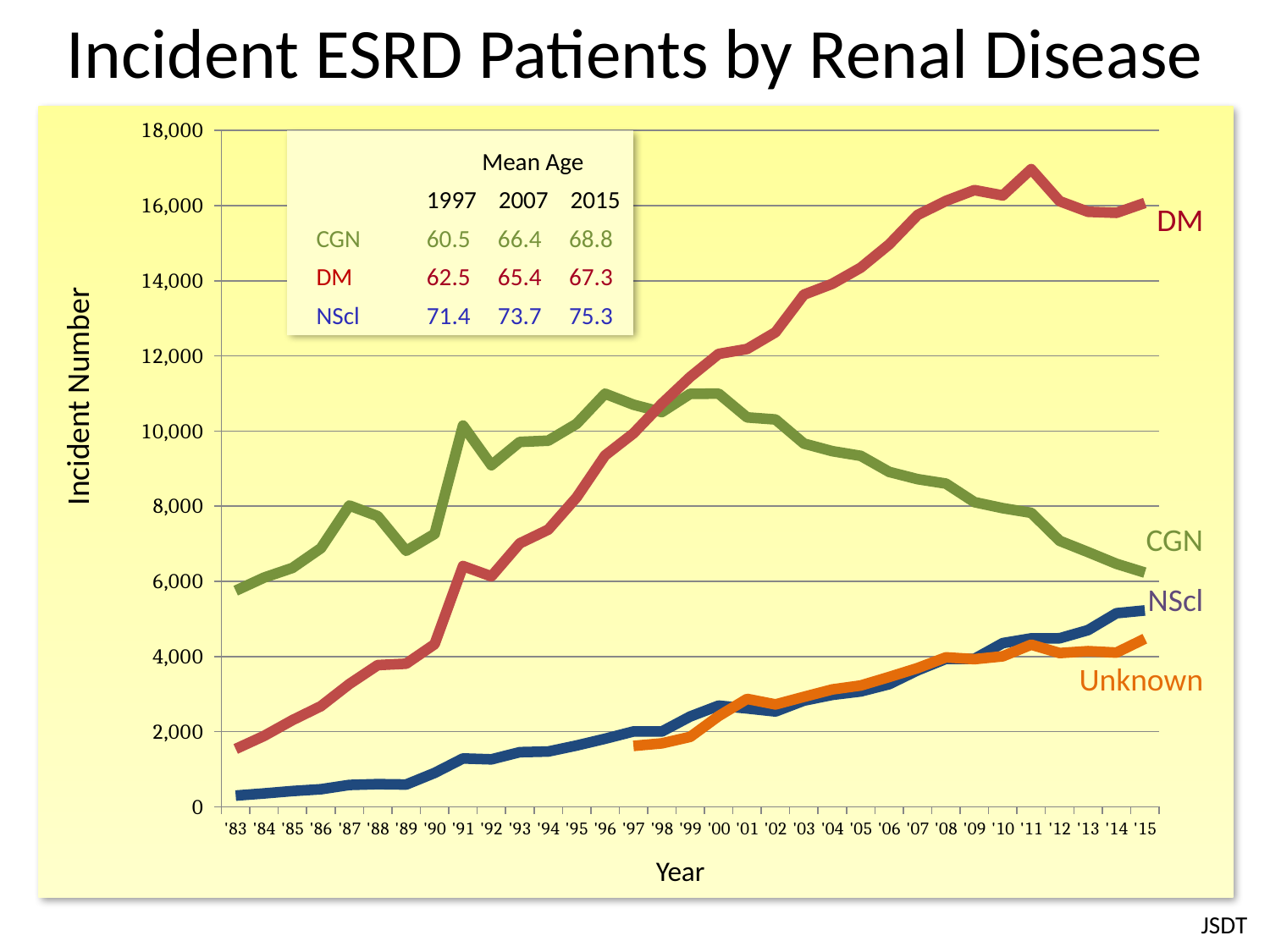

Incident ESRD Patients by Renal Disease

### Chart

| Category | 慢性糸球体腎炎 | 糖尿病性腎症 | 腎硬化症 | 不明 |
|---|---|---|---|---|
| '83 | 5750.0 | 1538.0 | 297.0 | None |
| '84 | 6099.0 | 1885.0 | 355.0 | None |
| '85 | 6357.0 | 2306.0 | 418.0 | None |
| '86 | 6881.0 | 2677.0 | 466.0 | None |
| '87 | 8017.0 | 3266.0 | 580.0 | None |
| '88 | 7734.0 | 3770.0 | 602.0 | None |
| '89 | 6812.0 | 3808.0 | 591.0 | None |
| '90 | 7261.0 | 4326.0 | 900.0 | None |
| '91 | 10148.0 | 6406.0 | 1285.0 | None |
| '92 | 9092.0 | 6132.0 | 1262.0 | None |
| '93 | 9711.0 | 7010.0 | 1453.0 | None |
| '94 | 9745.0 | 7376.0 | 1471.0 | None |
| '95 | 10195.0 | 8236.0 | 1630.0 | None |
| '96 | 10995.0 | 9351.0 | 1810.0 | None |
| '97 | 10703.0 | 9939.0 | 2004.0 | 1619.0 |
| '98 | 10506.0 | 10729.0 | 2002.0 | 1687.0 |
| '99 | 10992.0 | 11442.0 | 2403.0 | 1860.0 |
| '00 | 10997.0 | 12054.0 | 2692.0 | 2414.0 |
| '01 | 10364.0 | 12186.0 | 2617.0 | 2871.0 |
| '02 | 10309.0 | 12630.0 | 2536.0 | 2724.0 |
| '03 | 9668.0 | 13632.0 | 2824.0 | 2925.0 |
| '04 | 9466.0 | 13920.0 | 2978.0 | 3123.0 |
| '05 | 9340.0 | 14350.0 | 3069.0 | 3228.0 |
| '06 | 8914.0 | 14968.0 | 3262.0 | 3454.0 |
| '07 | 8721.0 | 15750.0 | 3631.0 | 3690.0 |
| '08 | 8602.0 | 16126.0 | 3936.0 | 3976.0 |
| '09 | 8108.0 | 16414.0 | 3936.0 | 3929.0 |
| '10 | 7946.0 | 16271.0 | 4355.0 | 4004.0 |
| '11 | 7823.0 | 16971.0 | 4482.0 | 4314.0 |
| '12 | 7078.0 | 16119.0 | 4484.0 | 4091.0 |
| '13 | 6777.0 | 15837.0 | 4701.0 | 4141.0 |
| '14 | 6466.0 | 15809.0 | 5151.0 | 4102.0 |
| '15 | 6232.0 | 16072.0 | 5225.0 | 4473.0 |
	　　Mean Age
                 	1997    2007    2015
   CGN	60.5     66.4     68.8
   DM	62.5     65.4     67.3
   NScl	71.4     73.7     75.3
Incident Number
DM
CGN
NScl
Unknown
Year
JSDT